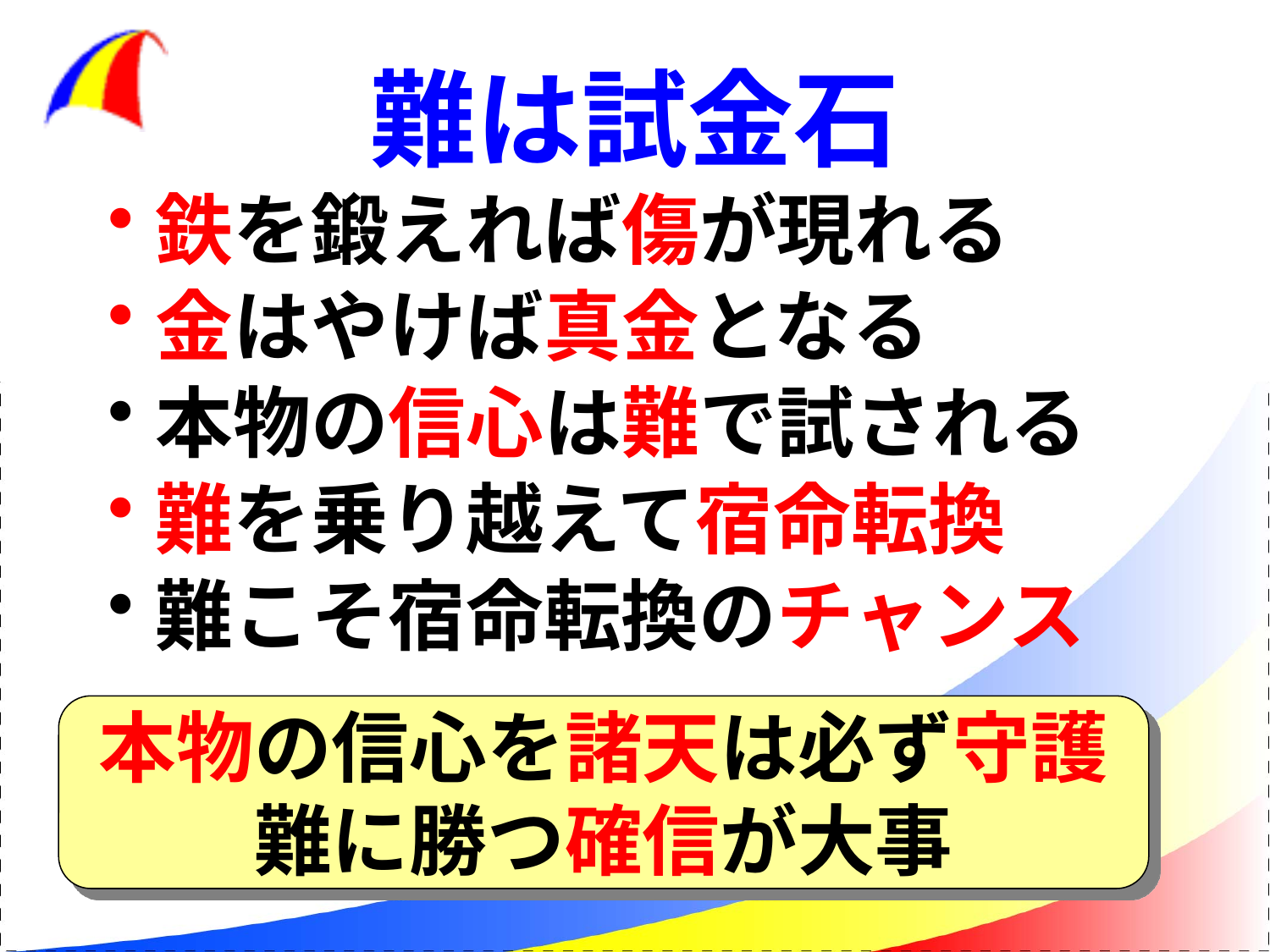

# 難は試金石
鉄を鍛えれば傷が現れる
金はやけば真金となる
本物の信心は難で試される
難を乗り越えて宿命転換
難こそ宿命転換のチャンス
本物の信心を諸天は必ず守護
難に勝つ確信が大事